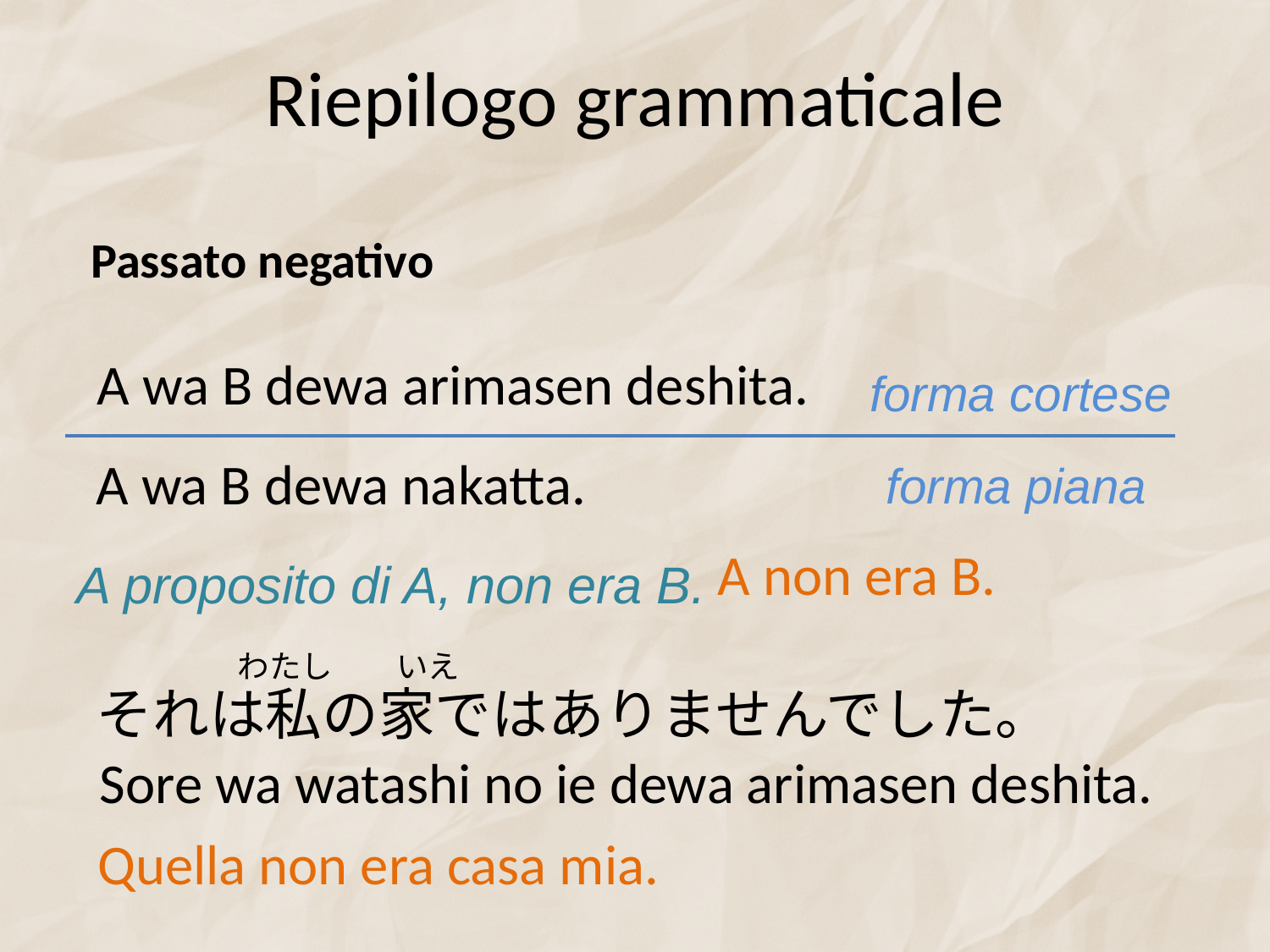

# Riepilogo grammaticale
Passato negativo
A wa B dewa arimasen deshita.
forma cortese
A wa B dewa nakatta.
forma piana
A non era B.
A proposito di A, non era B.
わたし　　いえ
それは私の家ではありませんでした。
Sore wa watashi no ie dewa arimasen deshita.
Quella non era casa mia.